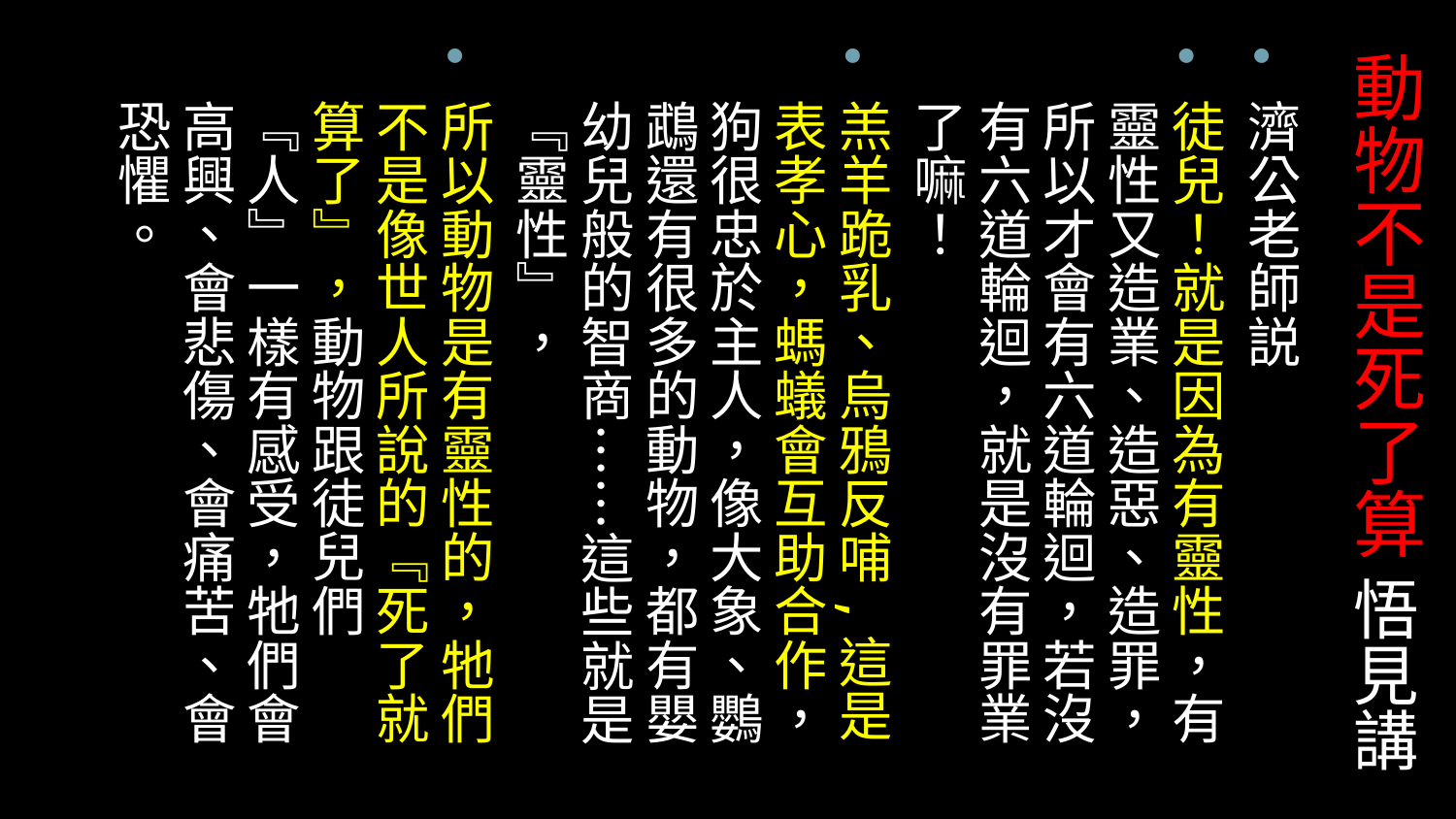

# 動物不是死了算 悟見講
濟公老師説
徒兒！就是因為有靈性，有靈性又造業、造惡、造罪，所以才會有六道輪迴，若沒有六道輪迴，就是沒有罪業了嘛！
羔羊跪乳、烏鴉反哺,這是表孝心，螞蟻會互助合作，狗很忠於主人，像大象、鸚鵡還有很多的動物，都有嬰幼兒般的智商……這些就是『靈性』，
所以動物是有靈性的，牠們不是像世人所說的『死了就算了』，動物跟徒兒們『人』一樣有感受，牠們會高興、會悲傷、會痛苦、會恐懼。